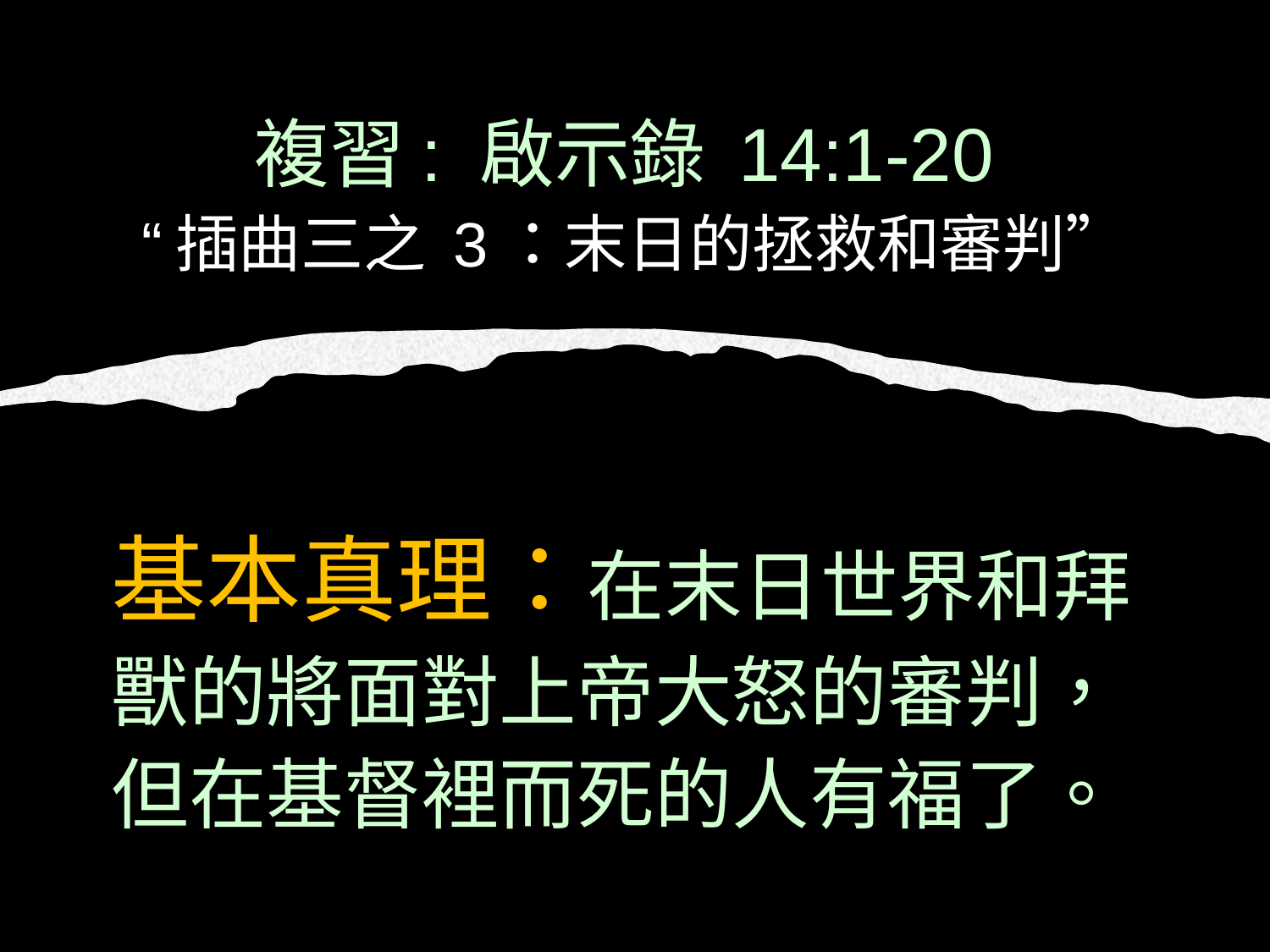

# 複習: 啟示錄 14:1-20 “插曲三之 3：末日的拯救和審判”

基本真理：在末日世界和拜獸的將面對上帝大怒的審判，但在基督裡而死的人有福了。